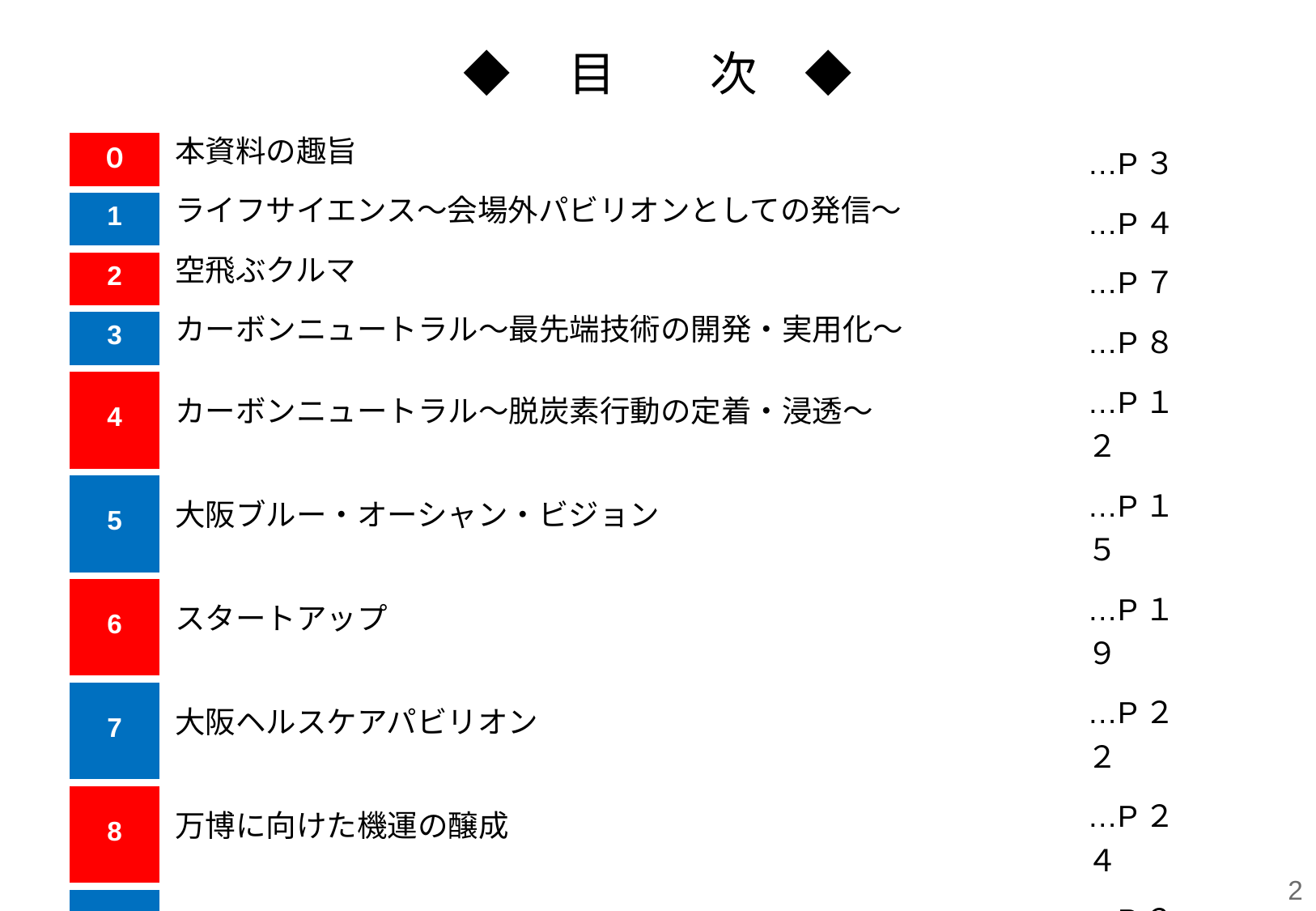

◆　目　　次　◆
| ０ | 本資料の趣旨 | …P３ |
| --- | --- | --- |
| 1 | ライフサイエンス～会場外パビリオンとしての発信～ | …P４ |
| 2 | 空飛ぶクルマ | …P７ |
| 3 | カーボンニュートラル～最先端技術の開発・実用化～ | …P８ |
| 4 | カーボンニュートラル～脱炭素行動の定着・浸透～ | …P１２ |
| 5 | 大阪ブルー・オーシャン・ビジョン | …P１５ |
| 6 | スタートアップ | …P１９ |
| 7 | 大阪ヘルスケアパビリオン | …P２２ |
| 8 | 万博に向けた機運の醸成 | …P２４ |
| 9 | 万博への参加促進 | …P２６ |
| 10 | 多様な都市魅力の発信 | …P３０ |
| 11 | 交通の円滑化～会場アクセスなど移動の利便性向上～ | …P３５ |
| 12 | 交通の円滑化～自動運転、MaaS～ | …P４１ |
| 13 | 安全・安心な万博開催に向けた取組 | …P４５ |
2